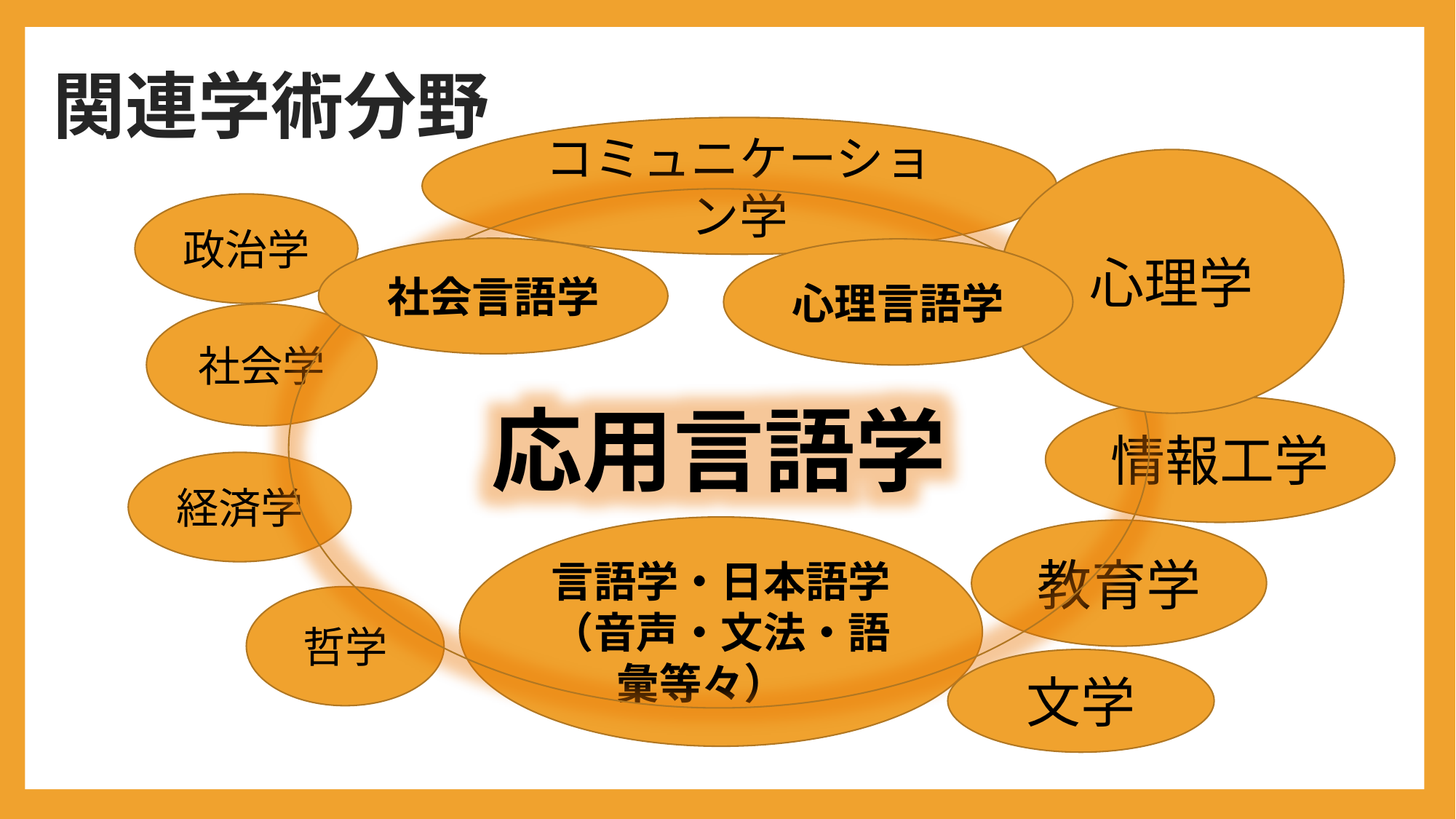

関連学術分野
コミュニケーション学

心理学
応用言語学
政治学
社会言語学
心理言語学
社会学
情報工学
経済学
言語学・日本語学（音声・文法・語彙等々）
教育学
哲学
文学